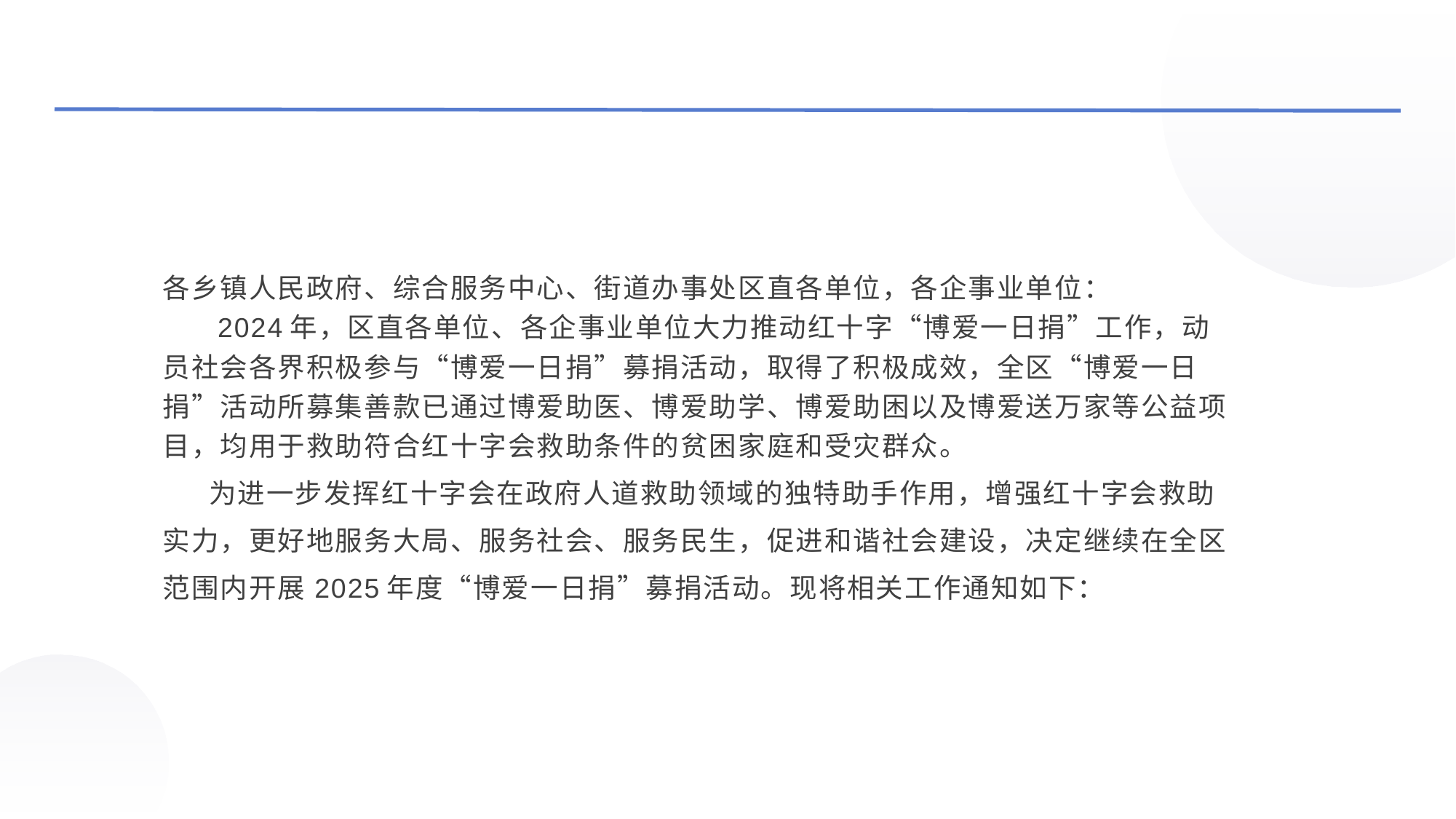

各乡镇人民政府、综合服务中心、街道办事处区直各单位，各企事业单位：
      2024年，区直各单位、各企事业单位大力推动红十字“博爱一日捐”工作，动员社会各界积极参与“博爱一日捐”募捐活动，取得了积极成效，全区“博爱一日捐”活动所募集善款已通过博爱助医、博爱助学、博爱助困以及博爱送万家等公益项目，均用于救助符合红十字会救助条件的贫困家庭和受灾群众。
     为进一步发挥红十字会在政府人道救助领域的独特助手作用，增强红十字会救助实力，更好地服务大局、服务社会、服务民生，促进和谐社会建设，决定继续在全区范围内开展2025年度“博爱一日捐”募捐活动。现将相关工作通知如下：